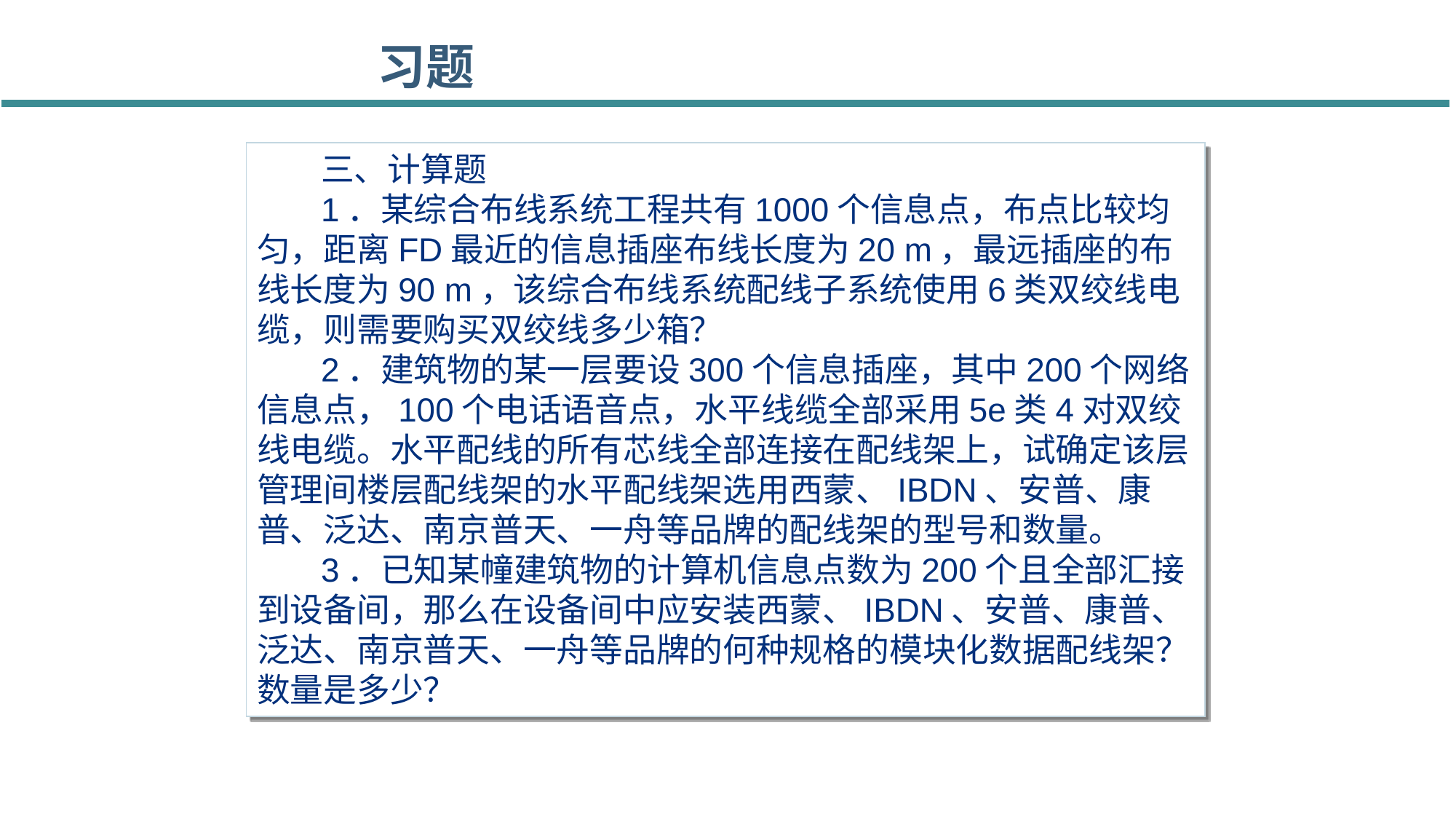

习题
三、计算题
1．某综合布线系统工程共有1000个信息点，布点比较均匀，距离FD最近的信息插座布线长度为20 m，最远插座的布线长度为90 m，该综合布线系统配线子系统使用6类双绞线电缆，则需要购买双绞线多少箱？
2．建筑物的某一层要设300个信息插座，其中200个网络信息点，100个电话语音点，水平线缆全部采用5e类4对双绞线电缆。水平配线的所有芯线全部连接在配线架上，试确定该层管理间楼层配线架的水平配线架选用西蒙、IBDN、安普、康普、泛达、南京普天、一舟等品牌的配线架的型号和数量。
3．已知某幢建筑物的计算机信息点数为200个且全部汇接到设备间，那么在设备间中应安装西蒙、IBDN、安普、康普、泛达、南京普天、一舟等品牌的何种规格的模块化数据配线架？数量是多少？